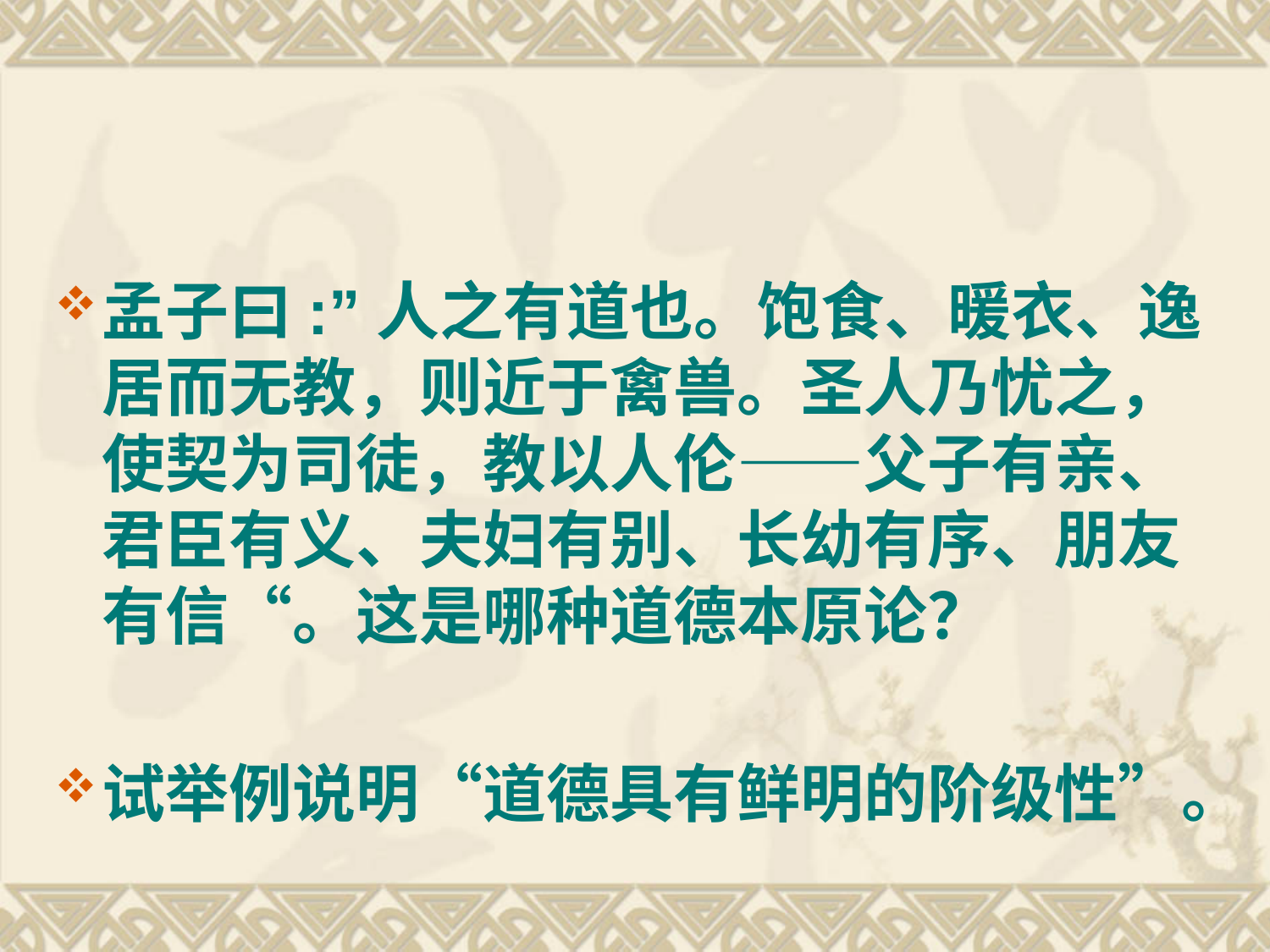

孟子曰:”人之有道也。饱食、暖衣、逸居而无教，则近于禽兽。圣人乃忧之，使契为司徒，教以人伦——父子有亲、君臣有义、夫妇有别、长幼有序、朋友有信“。这是哪种道德本原论？

试举例说明“道德具有鲜明的阶级性”。